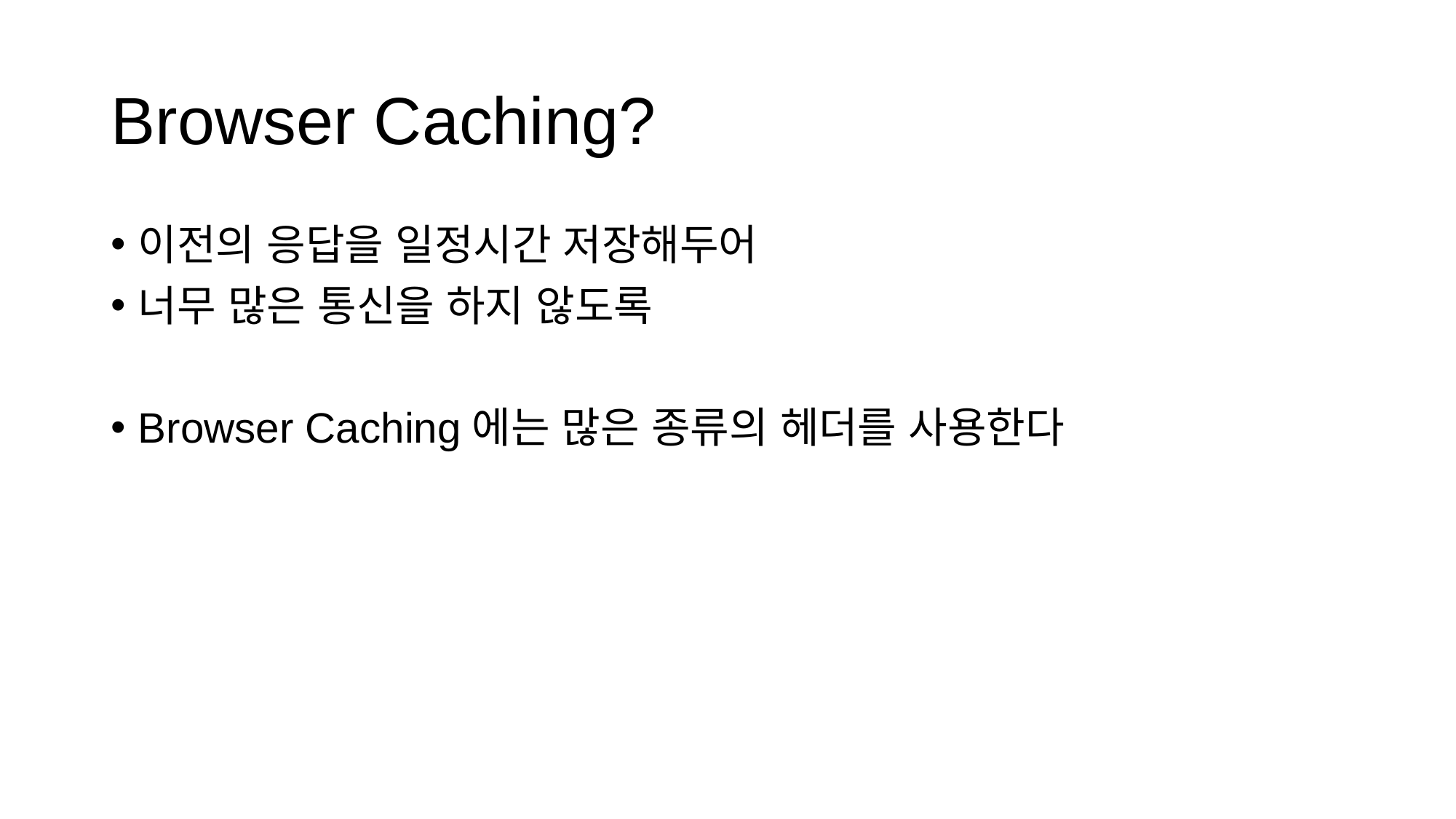

# Browser Caching?
이전의 응답을 일정시간 저장해두어
너무 많은 통신을 하지 않도록

Browser Caching에는 많은 종류의 헤더를 사용한다